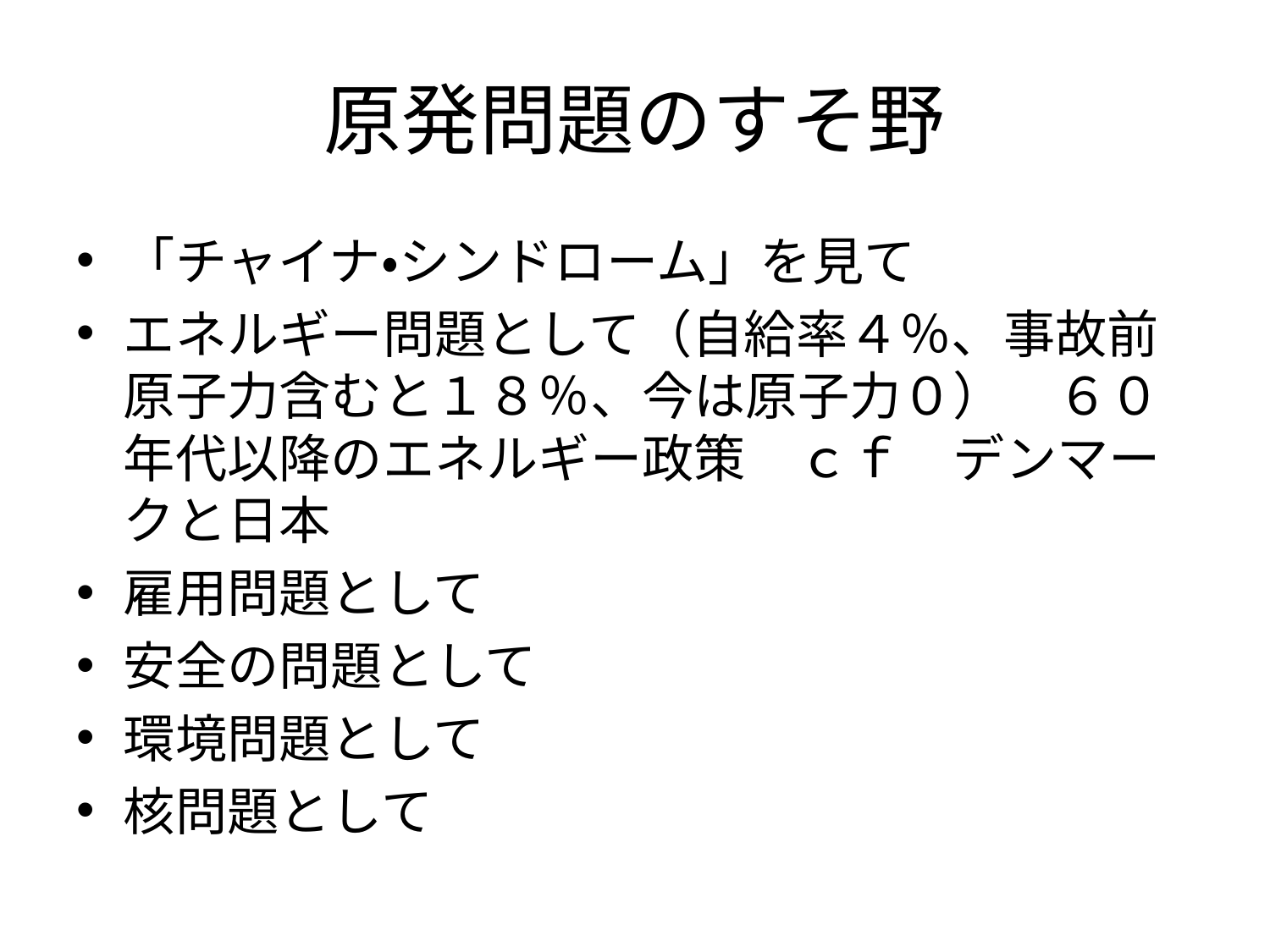

# 原発問題のすそ野
「チャイナ・シンドローム」を見て
エネルギー問題として（自給率４％、事故前原子力含むと１８％、今は原子力０）　６０年代以降のエネルギー政策　ｃｆ　デンマークと日本
雇用問題として
安全の問題として
環境問題として
核問題として